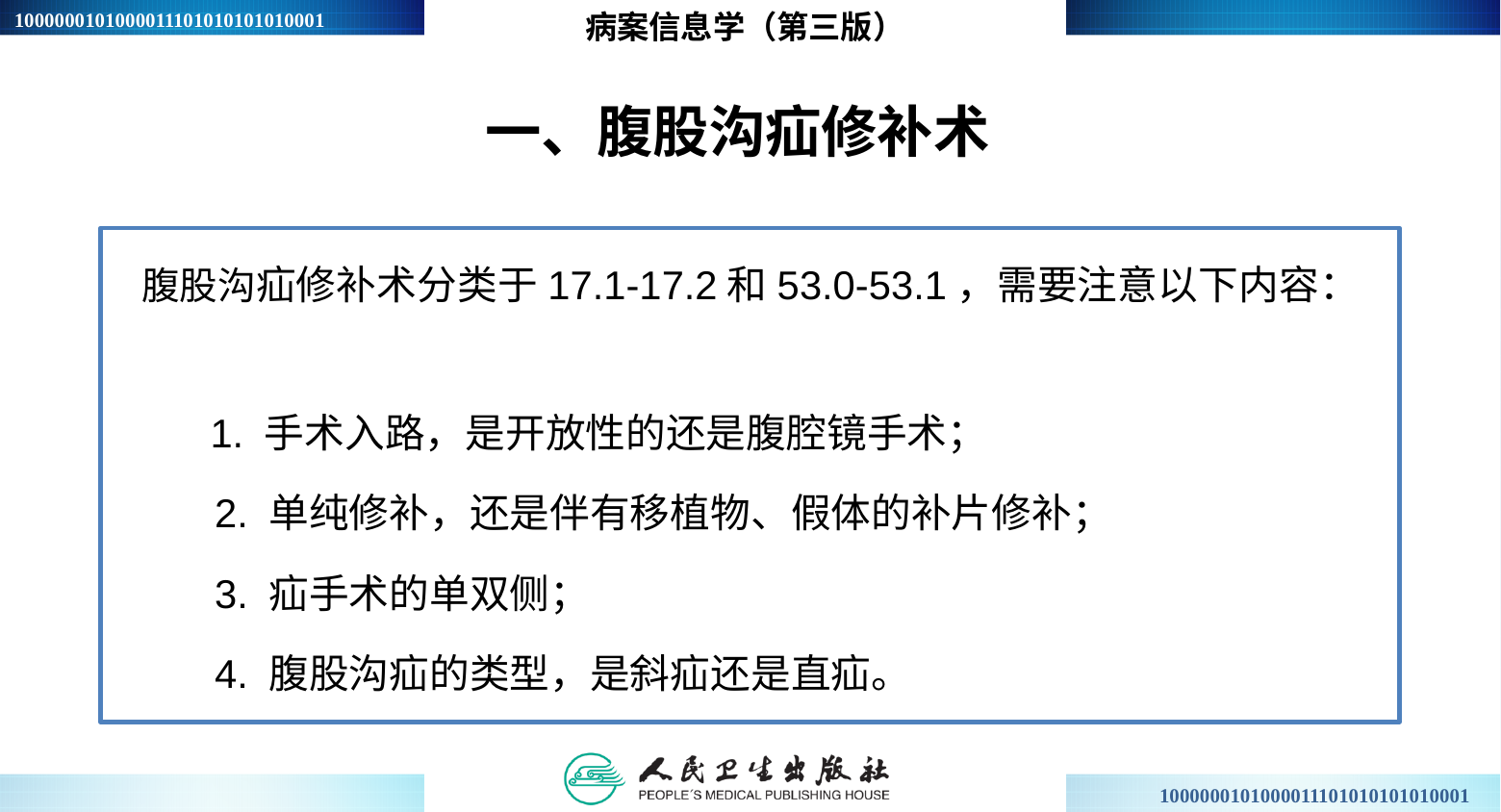

病案信息学（第三版）
一、腹股沟疝修补术
  腹股沟疝修补术分类于17.1-17.2和53.0-53.1，需要注意以下内容：
         1. 手术入路，是开放性的还是腹腔镜手术；
         2. 单纯修补，还是伴有移植物、假体的补片修补；
         3. 疝手术的单双侧；
         4. 腹股沟疝的类型，是斜疝还是直疝。